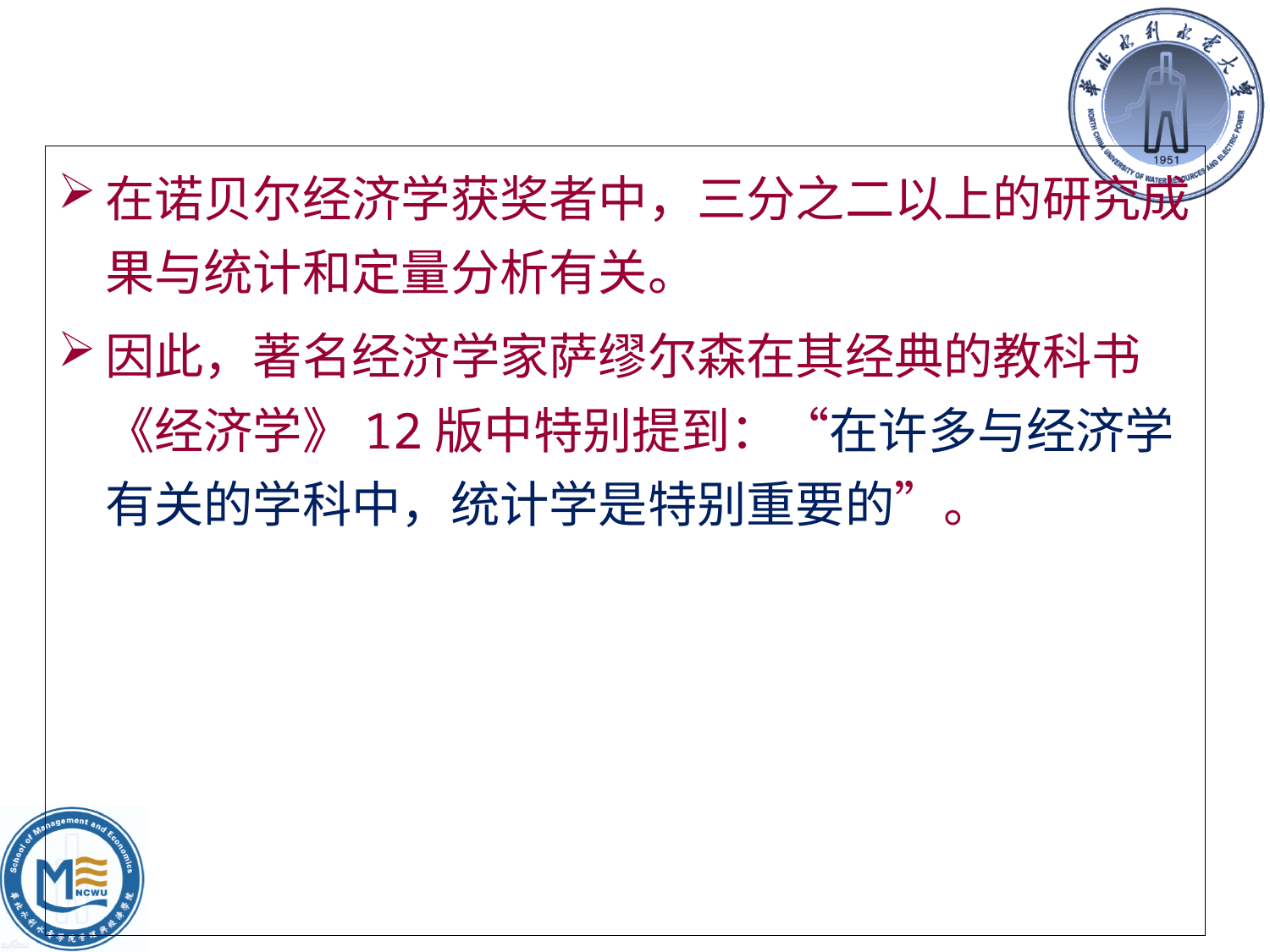

在诺贝尔经济学获奖者中，三分之二以上的研究成果与统计和定量分析有关。
因此，著名经济学家萨缪尔森在其经典的教科书《经济学》12版中特别提到：“在许多与经济学有关的学科中，统计学是特别重要的”。